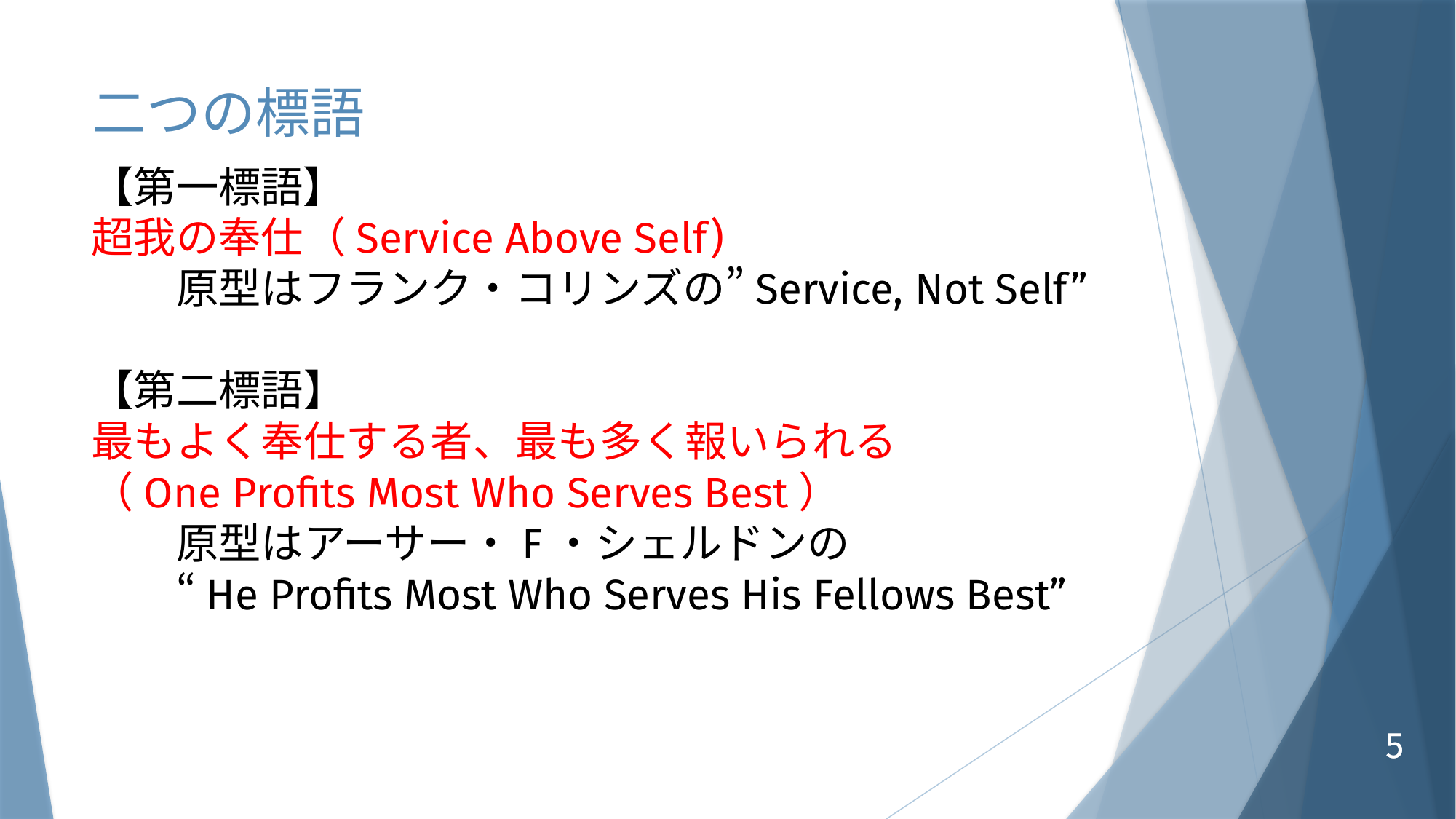

# 二つの標語
【第一標語】
超我の奉仕（Service Above Self)
　　原型はフランク・コリンズの”Service, Not Self”

【第二標語】
最もよく奉仕する者、最も多く報いられる
（One Profits Most Who Serves Best）
　　原型はアーサー・F・シェルドンの
　　“He Profits Most Who Serves His Fellows Best”